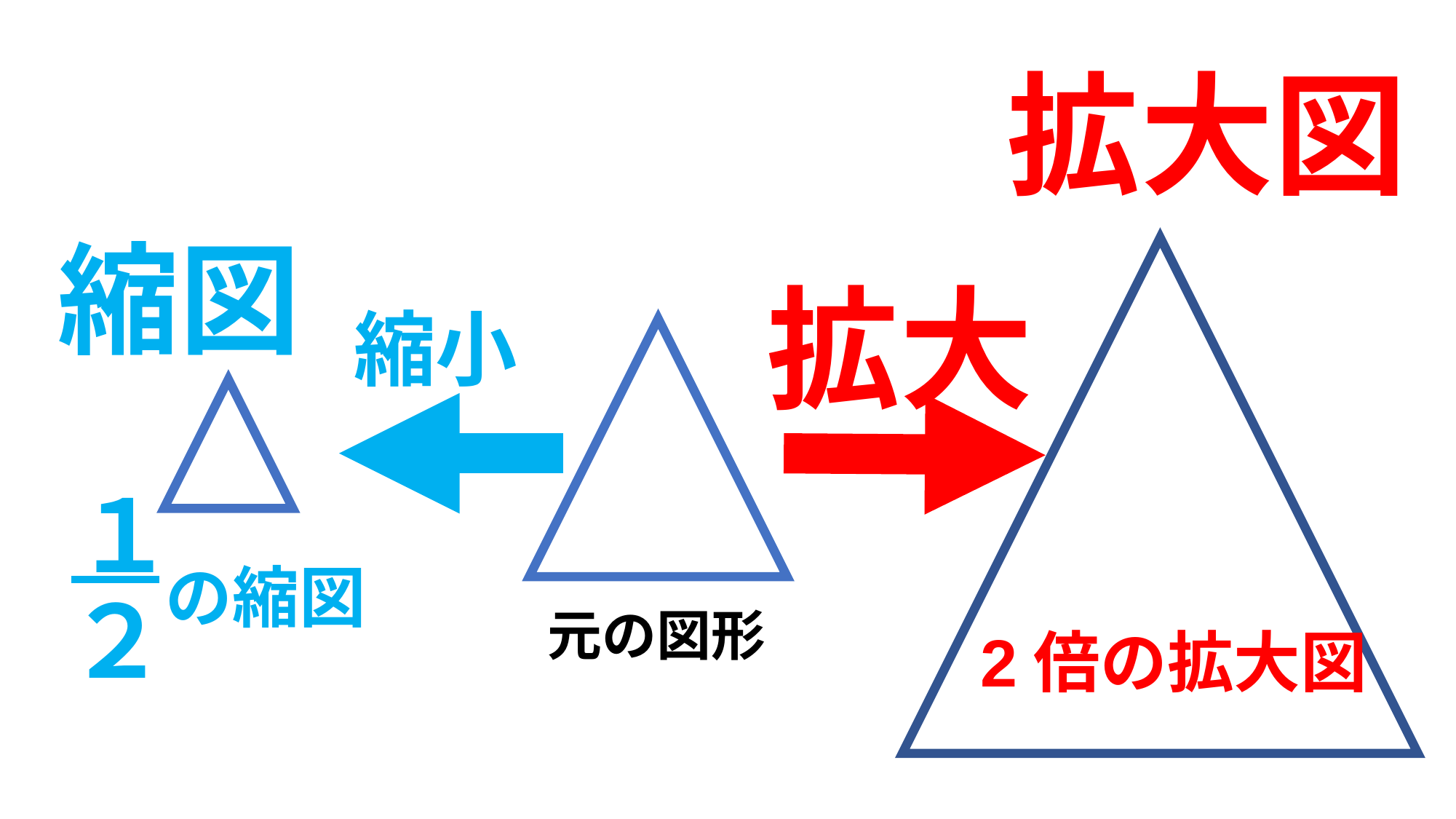

拡大図
縮図

拡大
縮小

１
２
の縮図
元の図形
2倍の拡大図